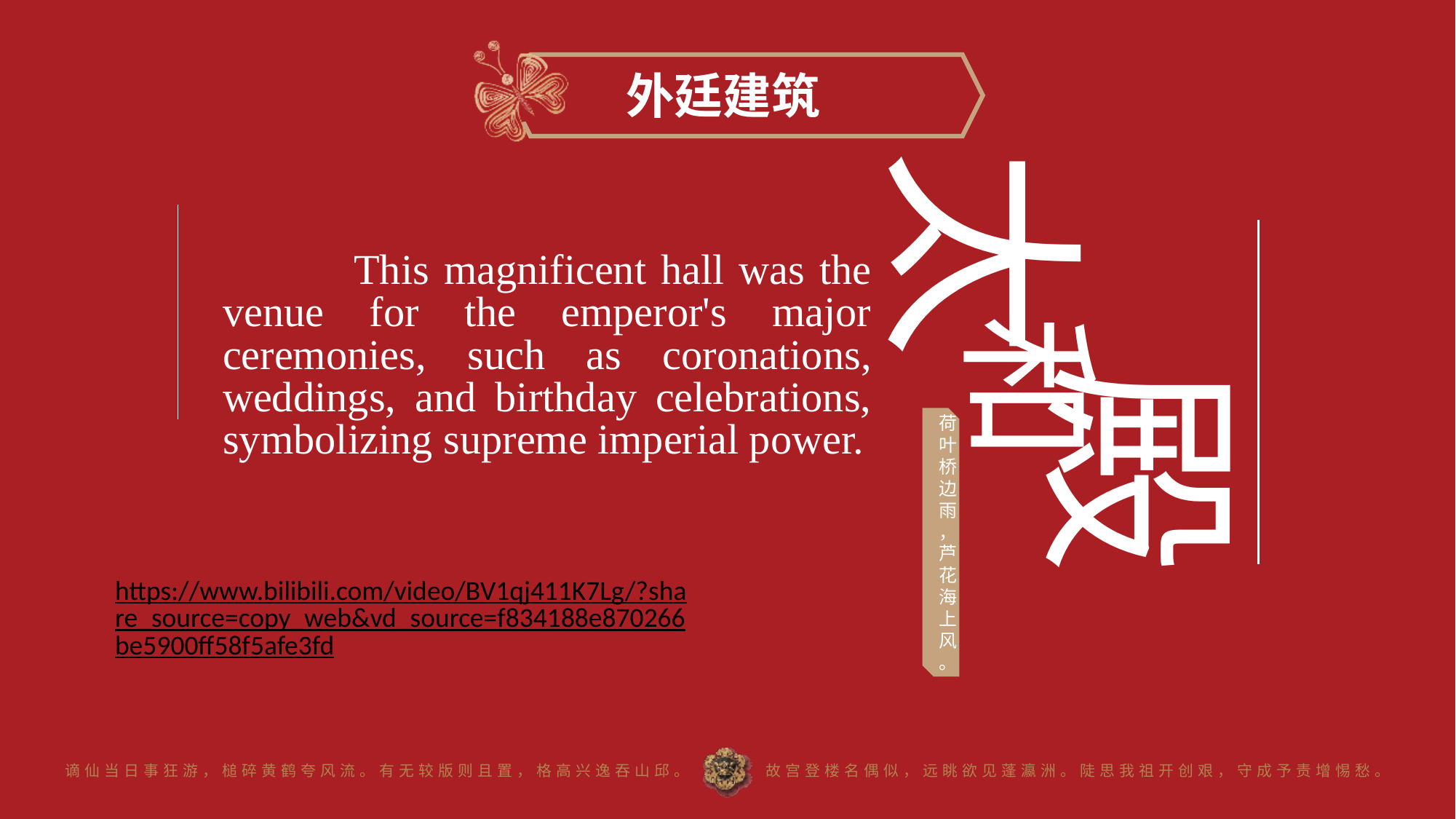

外廷建筑
太
和
殿
荷叶桥边雨，芦花海上风。
          This magnificent hall was the venue for the emperor's major ceremonies, such as coronations, weddings, and birthday celebrations, symbolizing supreme imperial power.
https://www.bilibili.com/video/BV1qj411K7Lg/?share_source=copy_web&vd_source=f834188e870266be5900ff58f5afe3fd